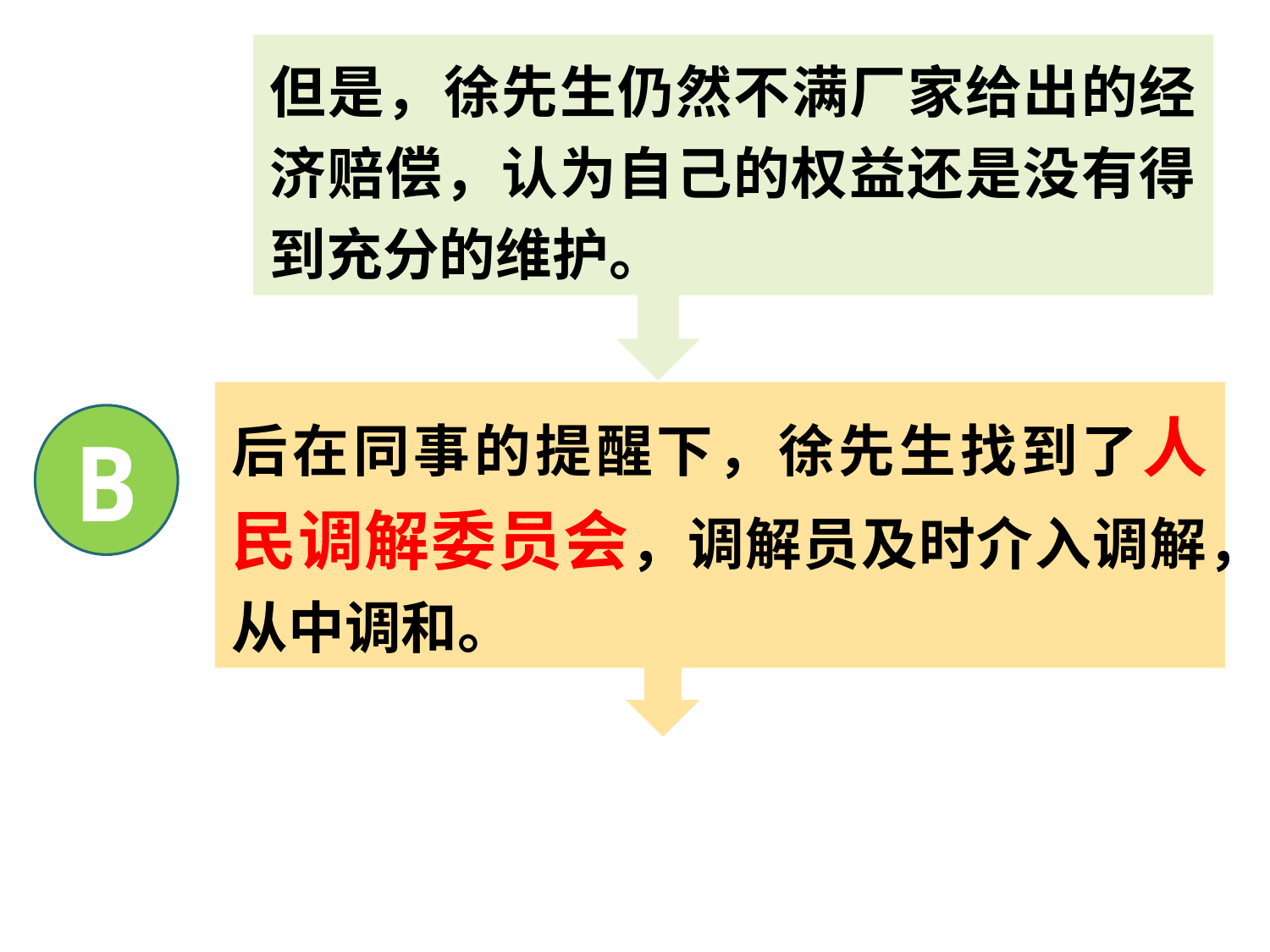

但是，徐先生仍然不满厂家给出的经济赔偿，认为自己的权益还是没有得到充分的维护。

后在同事的提醒下，徐先生找到了人民调解委员会，调解员及时介入调解，从中调和。
B